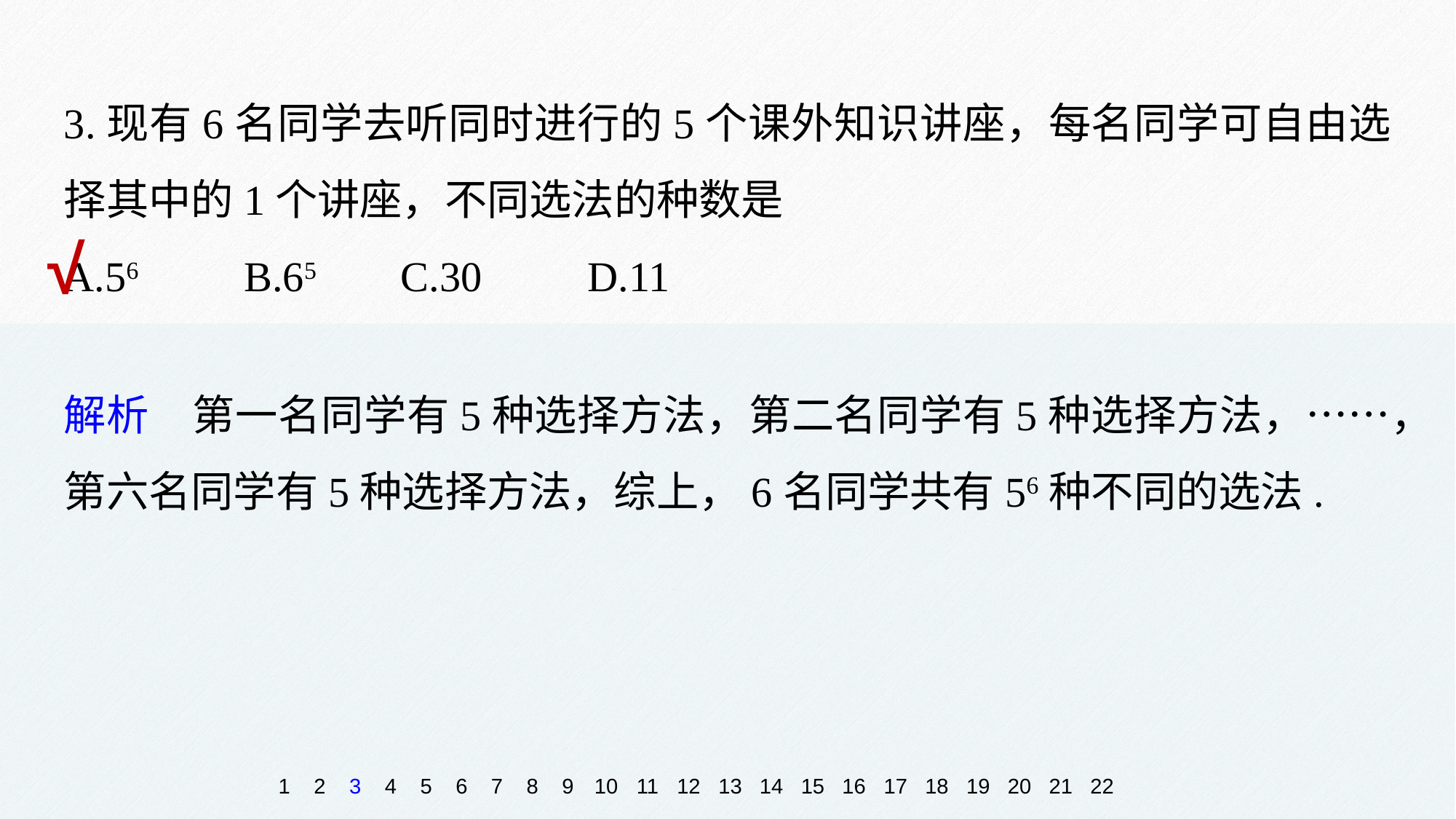

3.现有6名同学去听同时进行的5个课外知识讲座，每名同学可自由选择其中的1个讲座，不同选法的种数是
A.56          B.65        C.30          D.11
√
解析　第一名同学有5种选择方法，第二名同学有5种选择方法，……，第六名同学有5种选择方法，综上，6名同学共有56种不同的选法.
1
2
3
4
5
6
7
8
9
10
11
12
13
14
15
16
17
18
19
20
21
22